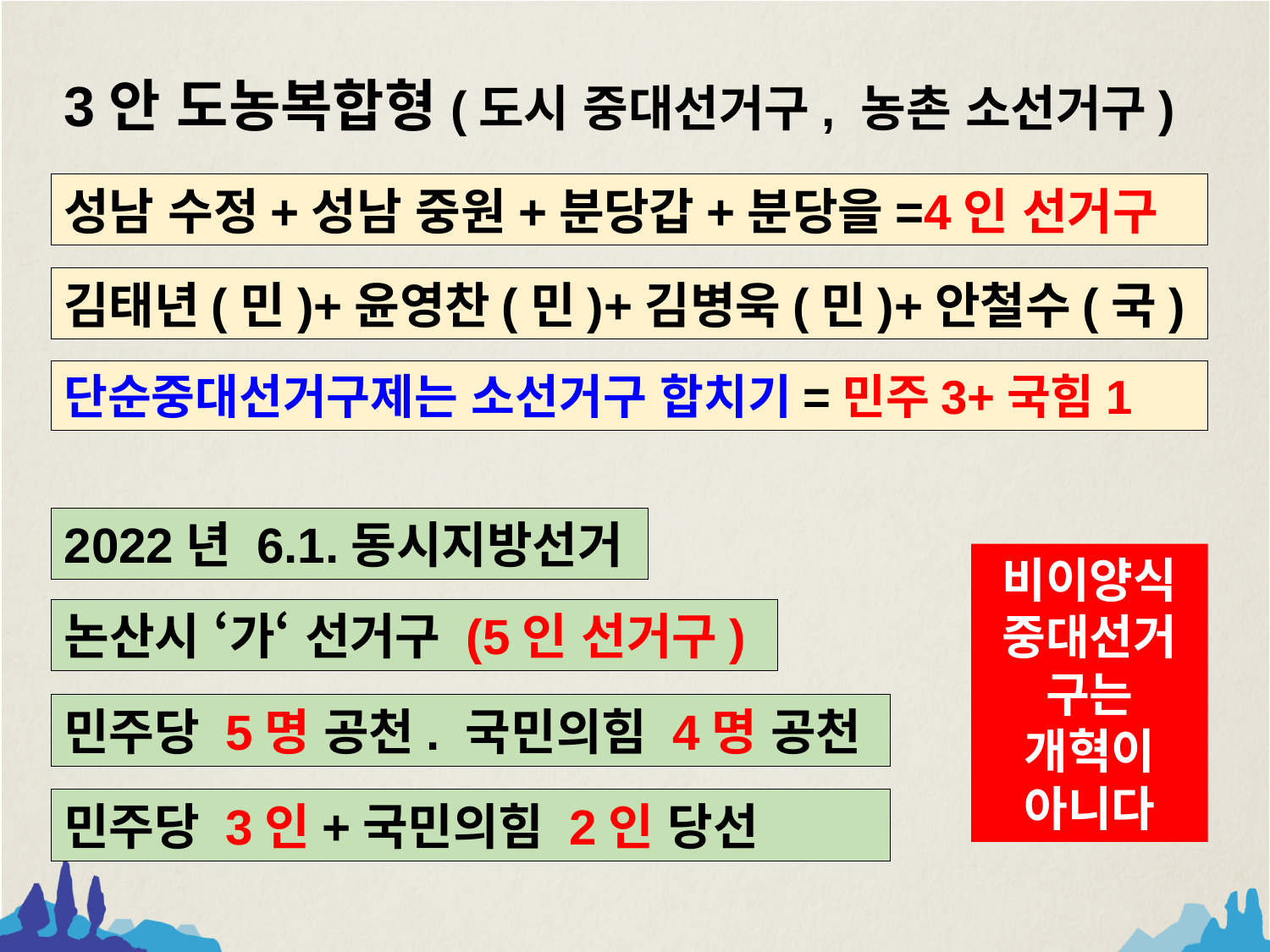

3안 도농복합형(도시 중대선거구, 농촌 소선거구)
성남 수정+성남 중원+분당갑+분당을=4인 선거구
김태년(민)+윤영찬(민)+김병욱(민)+안철수(국)
단순중대선거구제는 소선거구 합치기=민주3+국힘1
2022년 6.1.동시지방선거
비이양식
중대선거구는 개혁이 아니다
논산시 ‘가‘ 선거구 (5인 선거구)
민주당 5명 공천. 국민의힘 4명 공천
민주당 3인+국민의힘 2인 당선